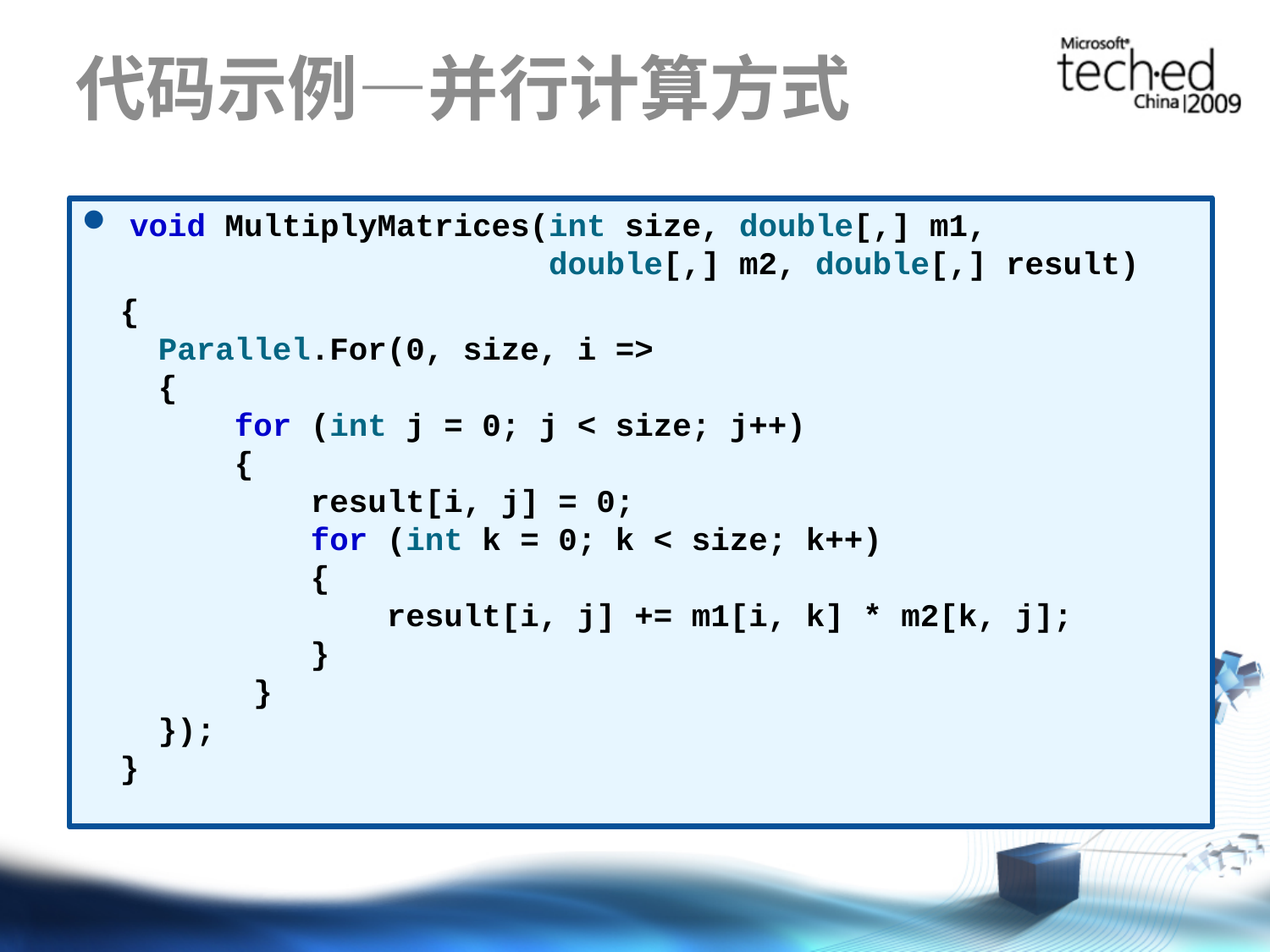

# 代码示例—并行计算方式
void MultiplyMatrices(int size, double[,] m1,
                      double[,] m2, double[,] result)
  {
    Parallel.For(0, size, i =>
    {
        for (int j = 0; j < size; j++)
        {
            result[i, j] = 0;
            for (int k = 0; k < size; k++)
            {
                result[i, j] += m1[i, k] * m2[k, j];
            }
         }
    });
  }